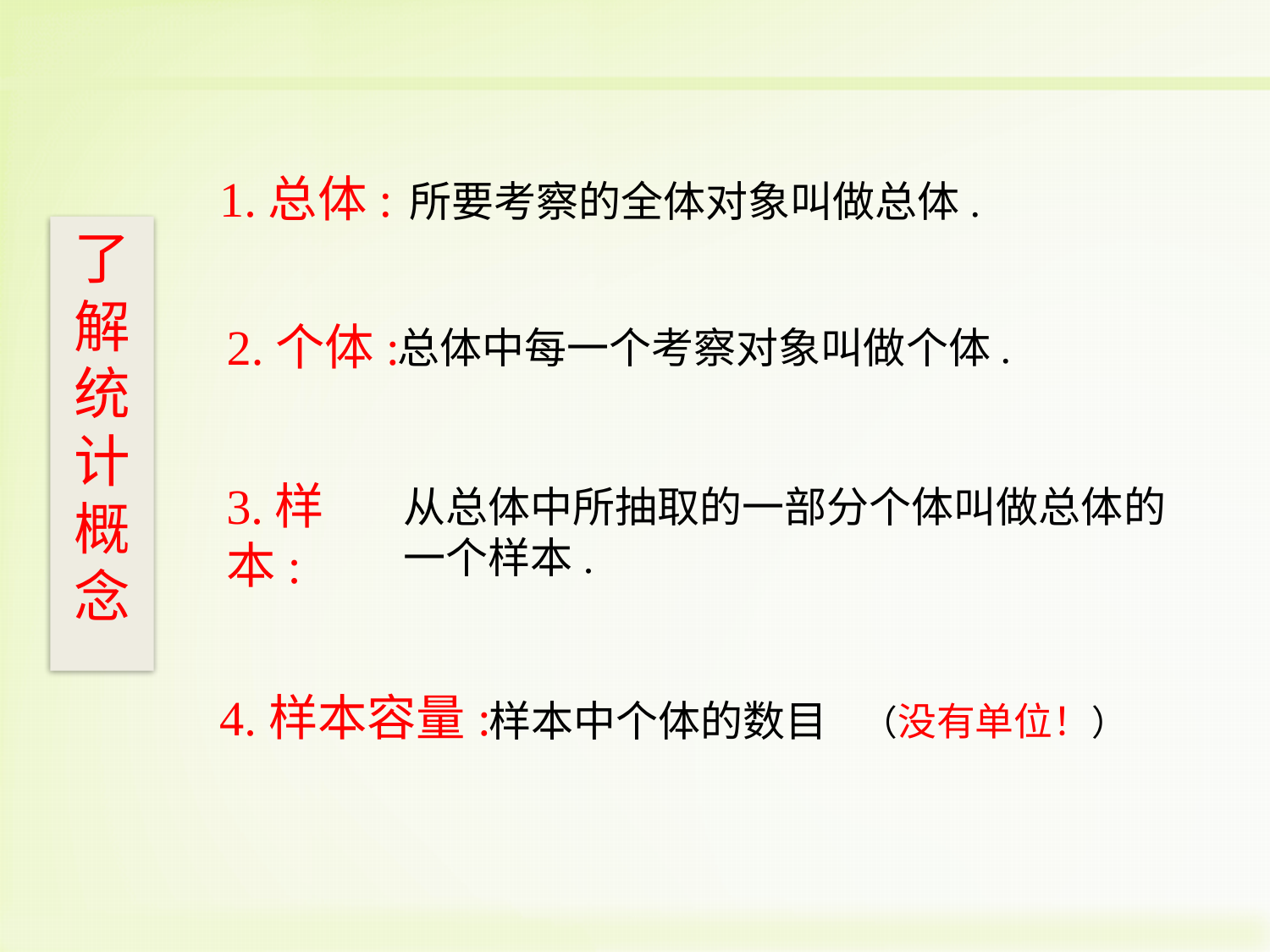

1.总体:

所要考察的全体对象叫做总体.
了解统计概念
2.个体:
总体中每一个考察对象叫做个体.
3.样本:
从总体中所抽取的一部分个体叫做总体的一个样本.
4.样本容量:
样本中个体的数目
（没有单位！）